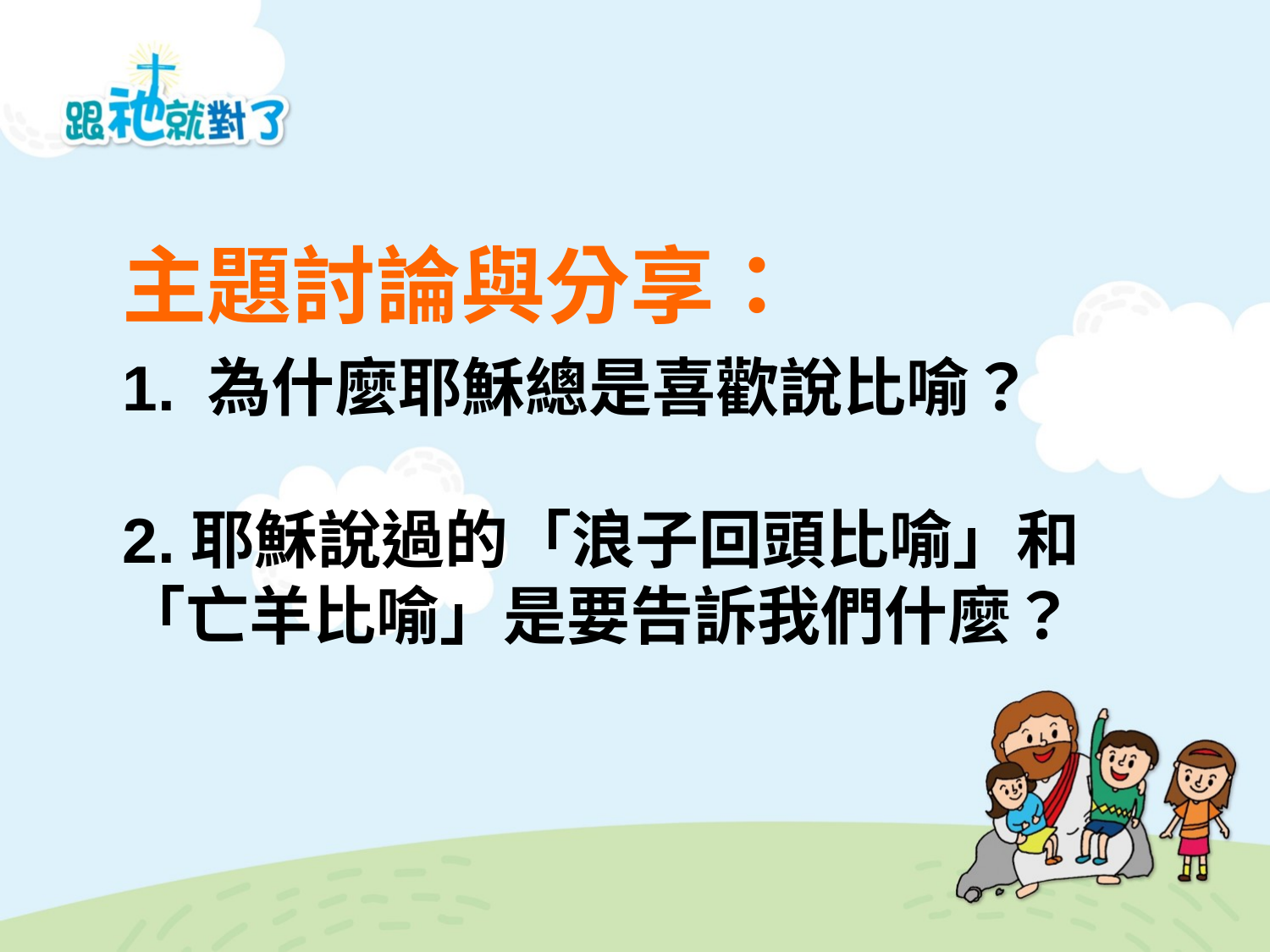

主題討論與分享：
1. 為什麼耶穌總是喜歡說比喻？

2.耶穌說過的「浪子回頭比喻」和「亡羊比喻」是要告訴我們什麼？